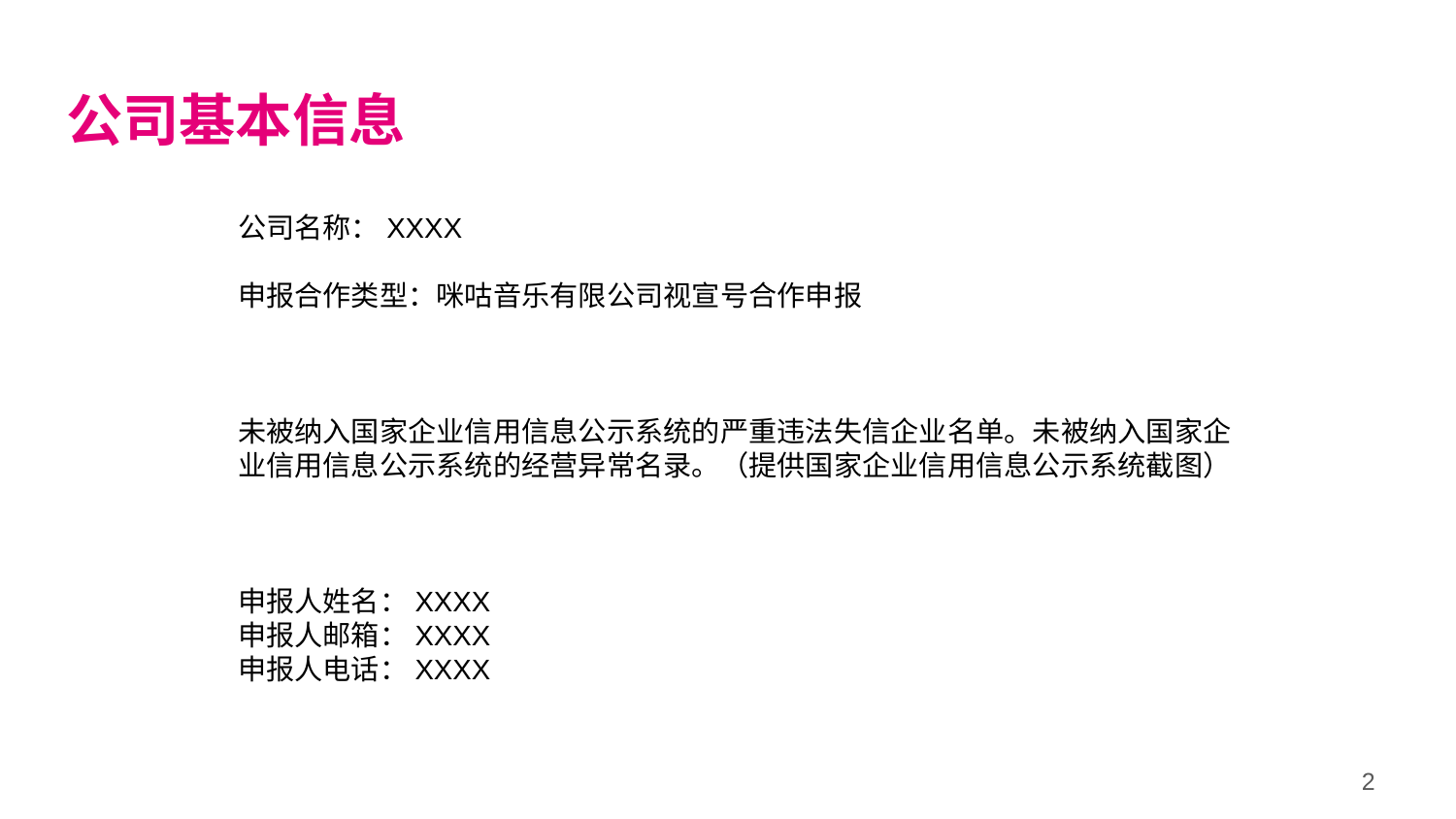

公司基本信息

公司名称：XXXX

申报合作类型：咪咕音乐有限公司视宣号合作申报

未被纳入国家企业信用信息公示系统的严重违法失信企业名单。未被纳入国家企业信用信息公示系统的经营异常名录。（提供国家企业信用信息公示系统截图）

申报人姓名：XXXX
申报人邮箱：XXXX
申报人电话：XXXX
2